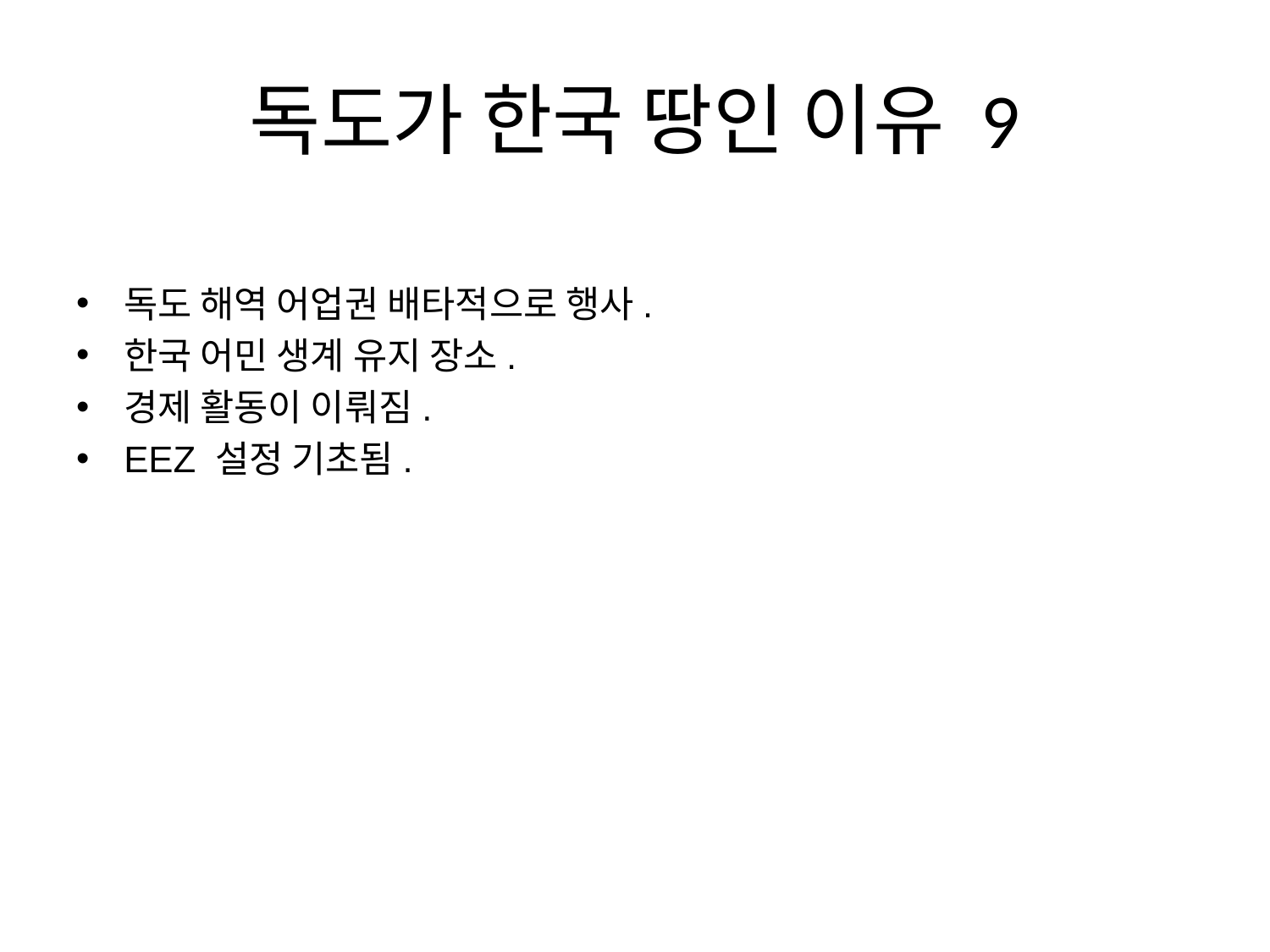

# 독도가 한국 땅인 이유 9

독도 해역 어업권 배타적으로 행사.
한국 어민 생계 유지 장소.
경제 활동이 이뤄짐.
EEZ 설정 기초됨.